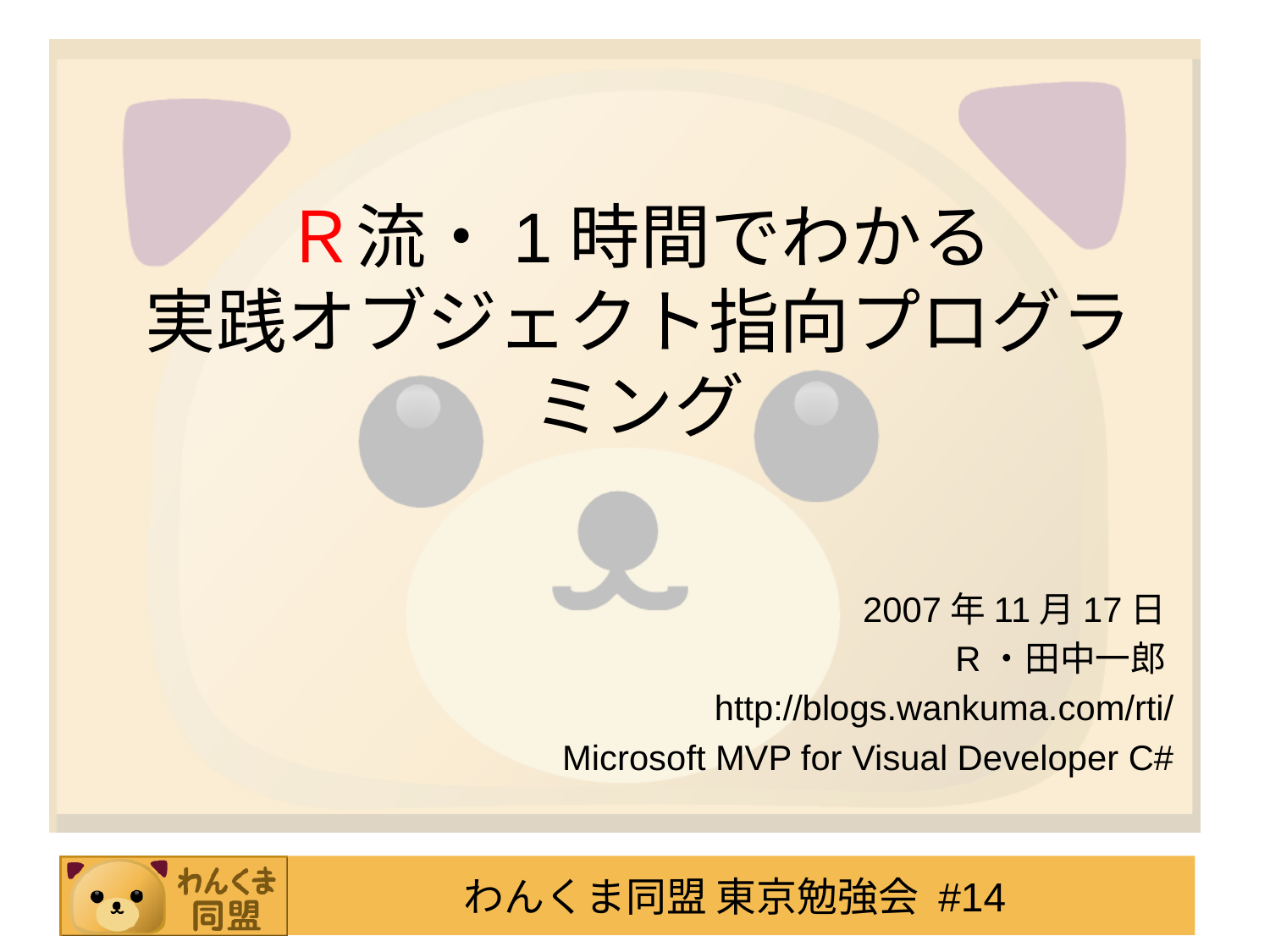

# Ｒ流・1時間でわかる 実践オブジェクト指向プログラミング
2007年11月17日
R・田中一郎
http://blogs.wankuma.com/rti/
Microsoft MVP for Visual Developer C#